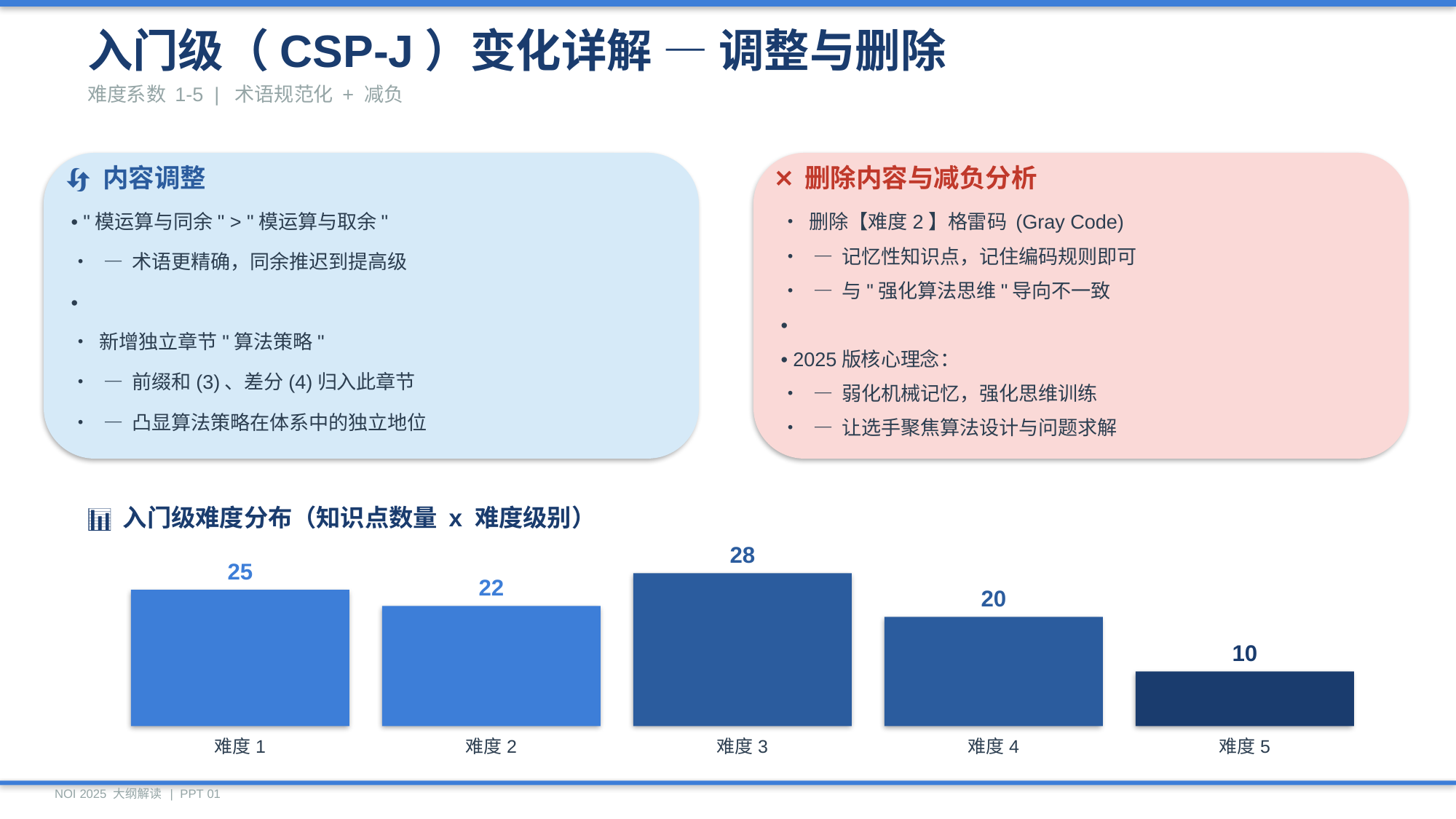

入门级（CSP-J）变化详解 — 调整与删除
难度系数 1-5  |  术语规范化 + 减负

🔄 内容调整
❌ 删除内容与减负分析
• "模运算与同余" > "模运算与取余"
• 删除【难度2】格雷码 (Gray Code)
•   — 记忆性知识点，记住编码规则即可
•   — 术语更精确，同余推迟到提高级
•   — 与"强化算法思维"导向不一致
•
•
• 新增独立章节"算法策略"
• 2025版核心理念：
•   — 前缀和(3)、差分(4)归入此章节
•   — 弱化机械记忆，强化思维训练
•   — 凸显算法策略在体系中的独立地位
•   — 让选手聚焦算法设计与问题求解
📊 入门级难度分布（知识点数量 x 难度级别）
28
25
22

20

10

难度1
难度2
难度3
难度4
难度5

NOI 2025 大纲解读  |  PPT 01